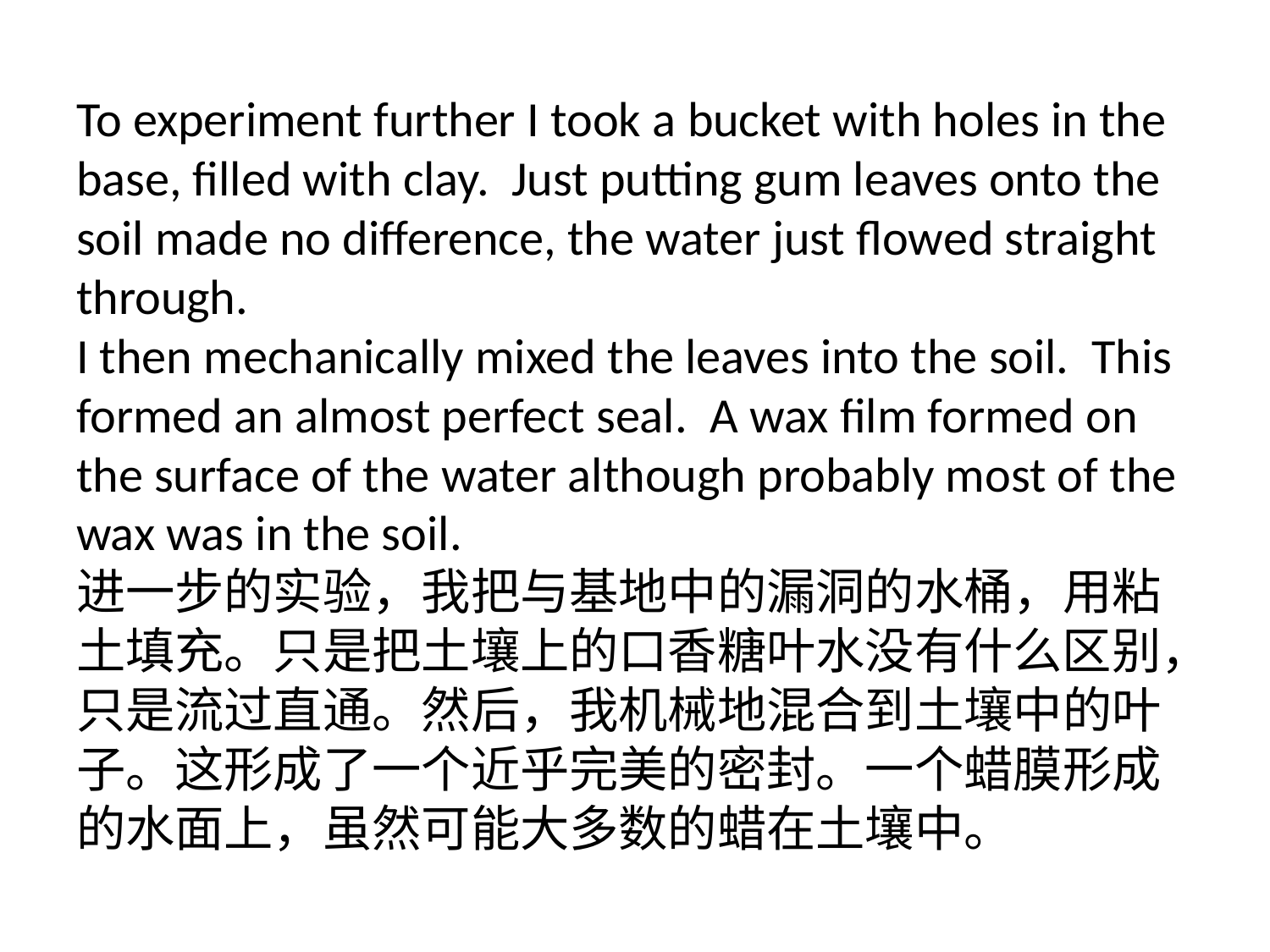

# To experiment further I took a bucket with holes in the base, filled with clay.  Just putting gum leaves onto the soil made no difference, the water just flowed straight through. I then mechanically mixed the leaves into the soil.  This formed an almost perfect seal.  A wax film formed on the surface of the water although probably most of the wax was in the soil. 进一步的实验，我把与基地中的漏洞的水桶，用粘土填充。只是把土壤上的口香糖叶水没有什么区别，只是流过直通。然后，我机械地混合到土壤中的叶子。这形成了一个近乎完美的密封。一个蜡膜形成的水面上，虽然可能大多数的蜡在土壤中。